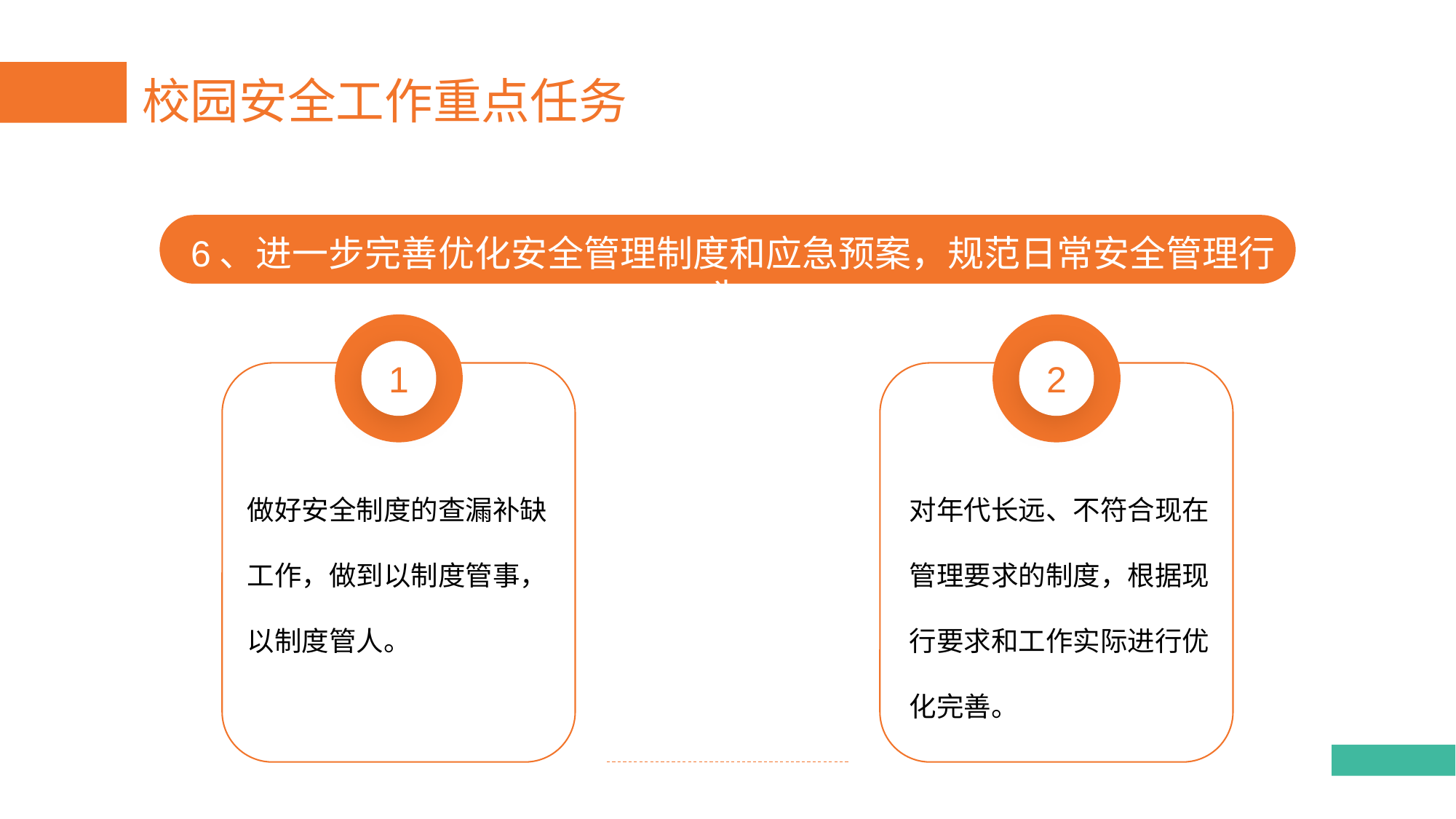

校园安全工作重点任务
 6、进一步完善优化安全管理制度和应急预案，规范日常安全管理行为

1
2

做好安全制度的查漏补缺工作，做到以制度管事，以制度管人。
对年代长远、不符合现在管理要求的制度，根据现行要求和工作实际进行优化完善。